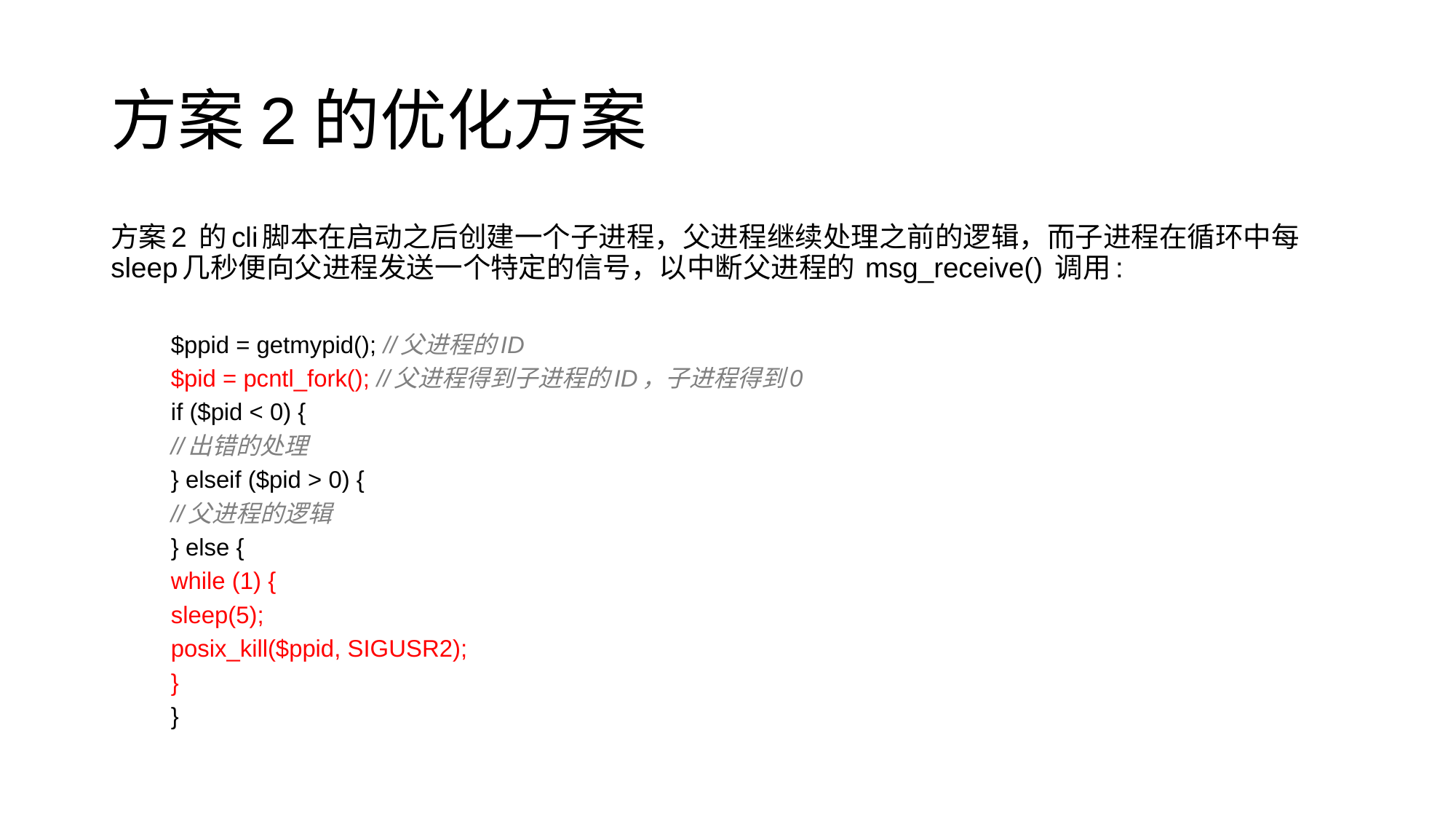

# 方案2的优化方案
方案2 的cli脚本在启动之后创建一个子进程，父进程继续处理之前的逻辑，而子进程在循环中每sleep几秒便向父进程发送一个特定的信号，以中断父进程的 msg_receive() 调用:

$ppid = getmypid(); //父进程的ID
$pid = pcntl_fork(); //父进程得到子进程的ID，子进程得到0
if ($pid < 0) {
	//出错的处理
} elseif ($pid > 0) {
	//父进程的逻辑
} else {
	while (1) {
		sleep(5);
		posix_kill($ppid, SIGUSR2);
	}
}